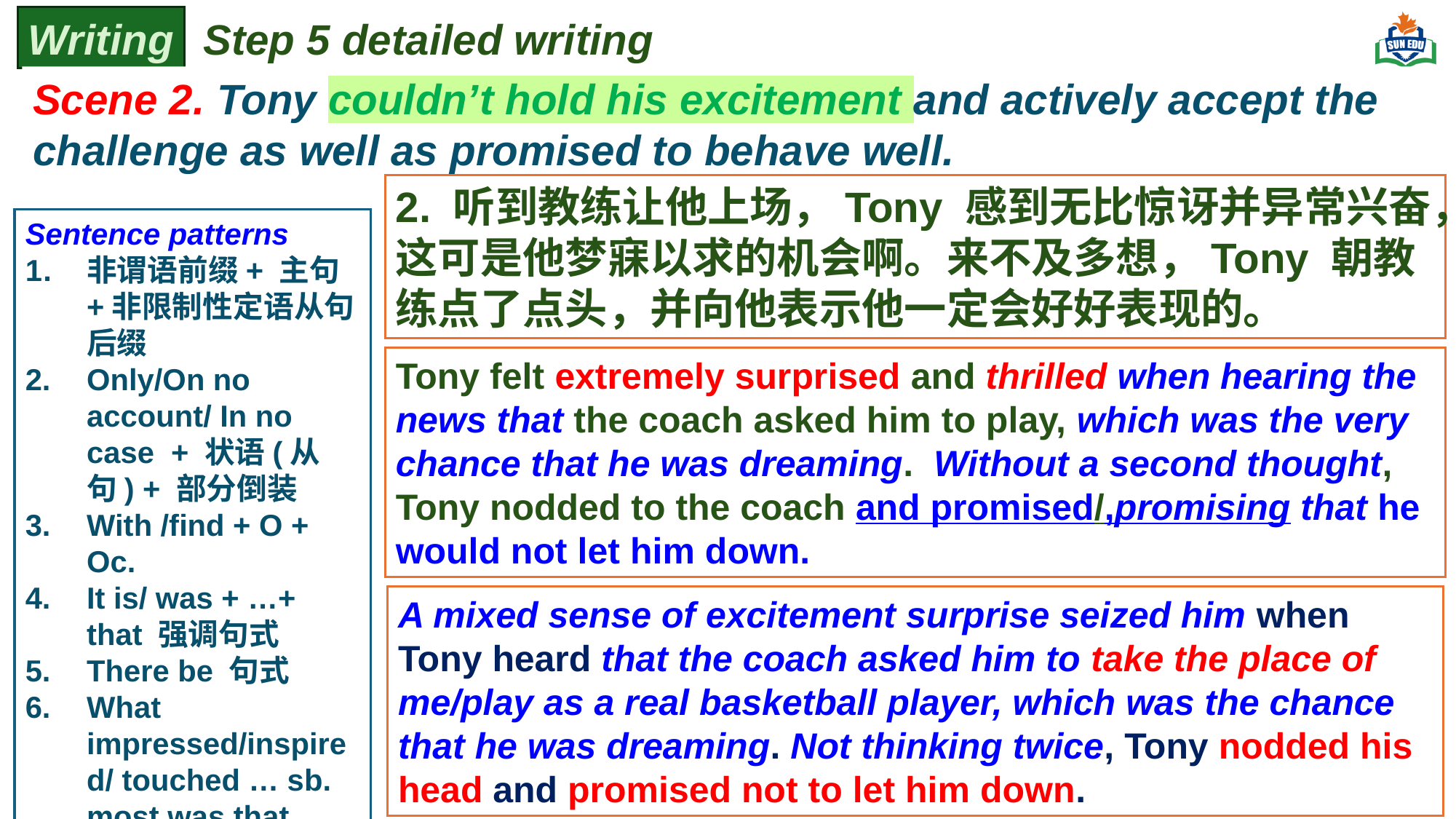

Writing
Step 5 detailed writing
Scene 2. Tony couldn’t hold his excitement and actively accept the challenge as well as promised to behave well.
2. 听到教练让他上场，Tony 感到无比惊讶并异常兴奋，这可是他梦寐以求的机会啊。来不及多想，Tony 朝教练点了点头，并向他表示他一定会好好表现的。
Sentence patterns
非谓语前缀+ 主句+非限制性定语从句后缀
Only/On no account/ In no case  + 状语(从句) + 部分倒装
With /find + O + Oc.
It is/ was + …+ that 强调句式
There be 句式
What impressed/inspired/ touched … sb. most was that…
 无灵主语
Tony felt extremely surprised and thrilled when hearing the news that the coach asked him to play, which was the very chance that he was dreaming.  Without a second thought, Tony nodded to the coach and promised/,promising that he would not let him down.
A mixed sense of excitement surprise seized him when Tony heard that the coach asked him to take the place of me/play as a real basketball player, which was the chance that he was dreaming. Not thinking twice, Tony nodded his head and promised not to let him down.